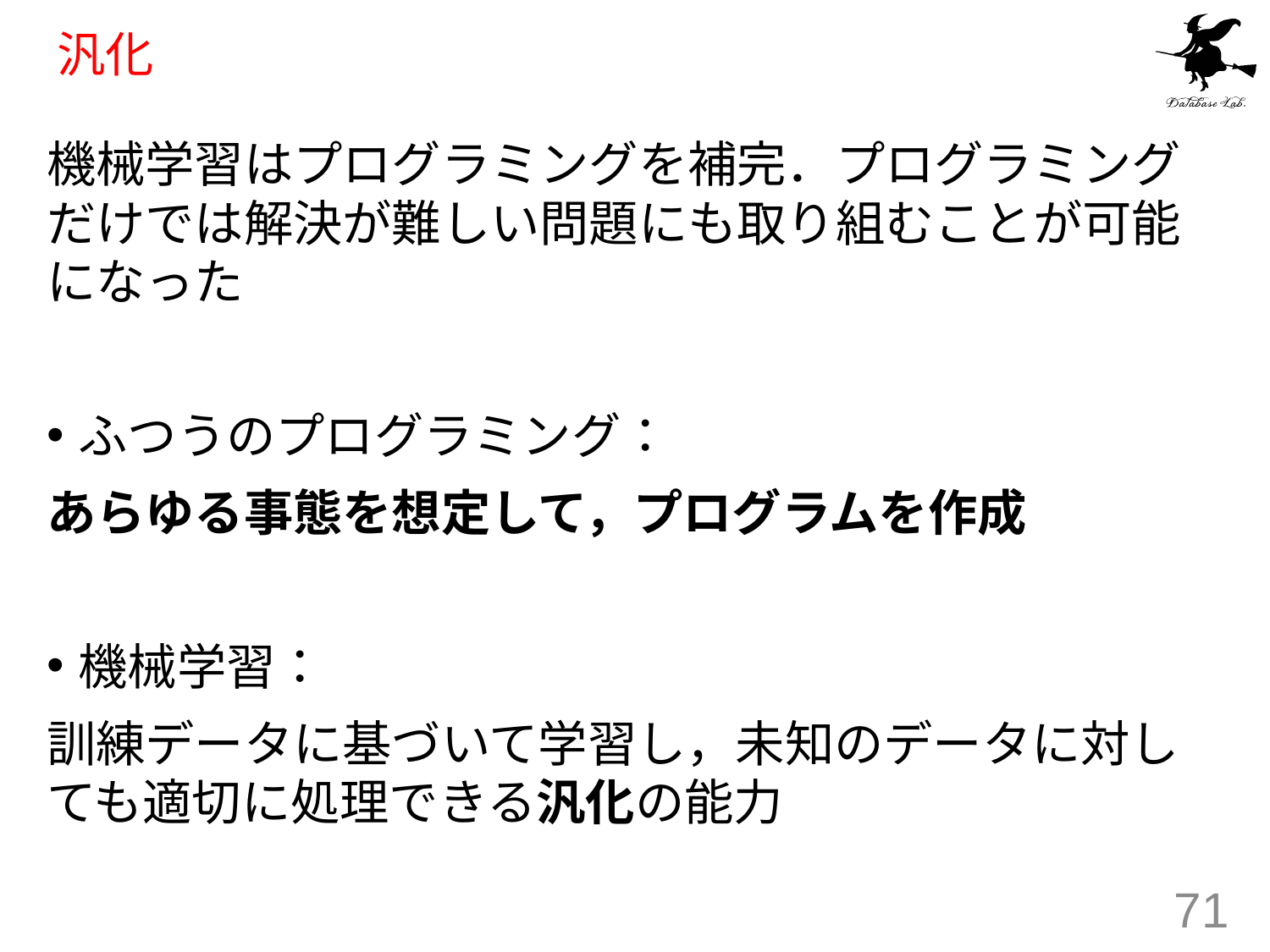

# 汎化
機械学習はプログラミングを補完．プログラミングだけでは解決が難しい問題にも取り組むことが可能になった

ふつうのプログラミング：
あらゆる事態を想定して，プログラムを作成

機械学習：
訓練データに基づいて学習し，未知のデータに対しても適切に処理できる汎化の能力
71